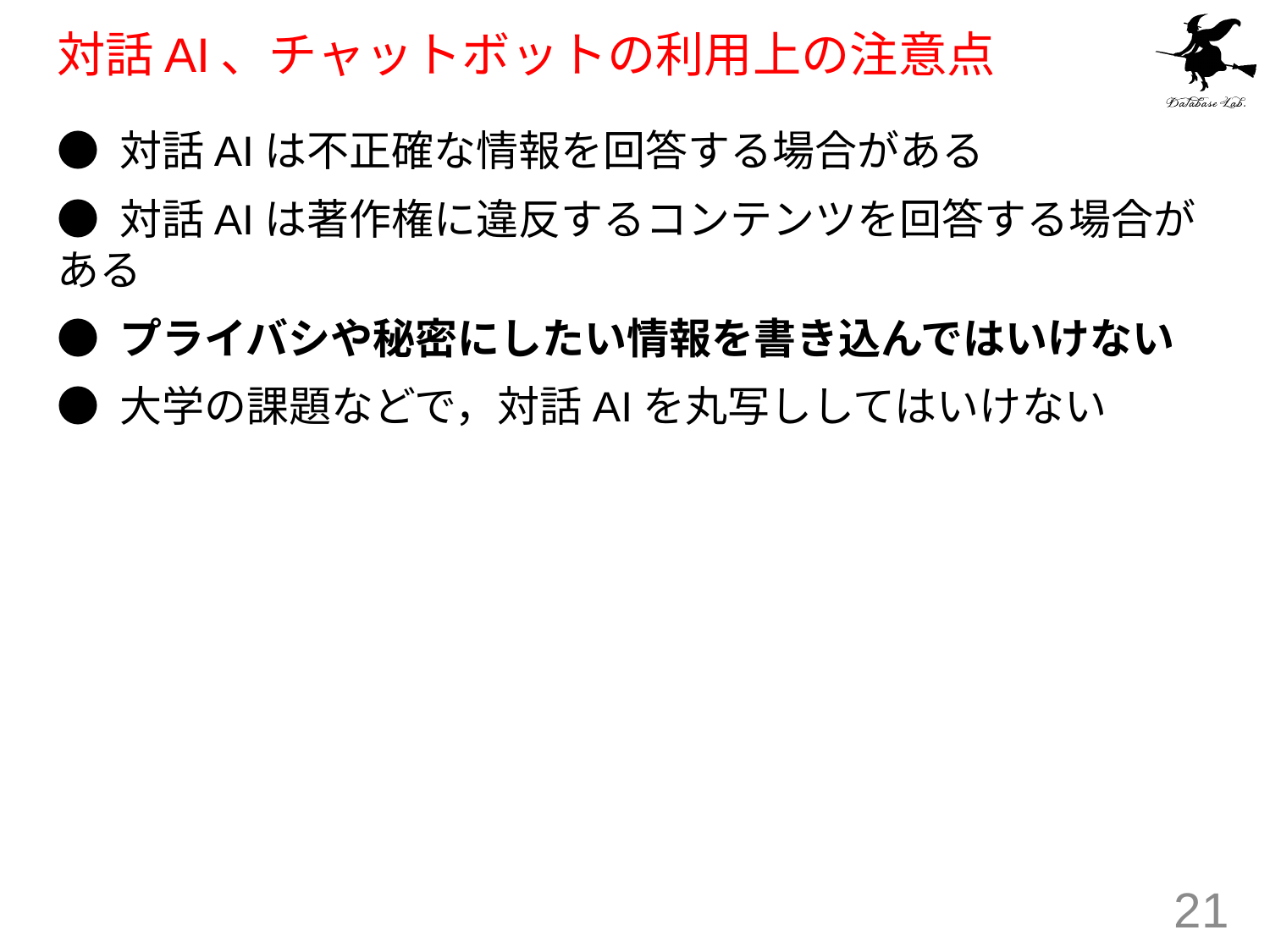

# 対話AI、チャットボットの利用上の注意点
● 対話AIは不正確な情報を回答する場合がある
● 対話AIは著作権に違反するコンテンツを回答する場合がある
● プライバシや秘密にしたい情報を書き込んではいけない
● 大学の課題などで，対話AIを丸写ししてはいけない

21